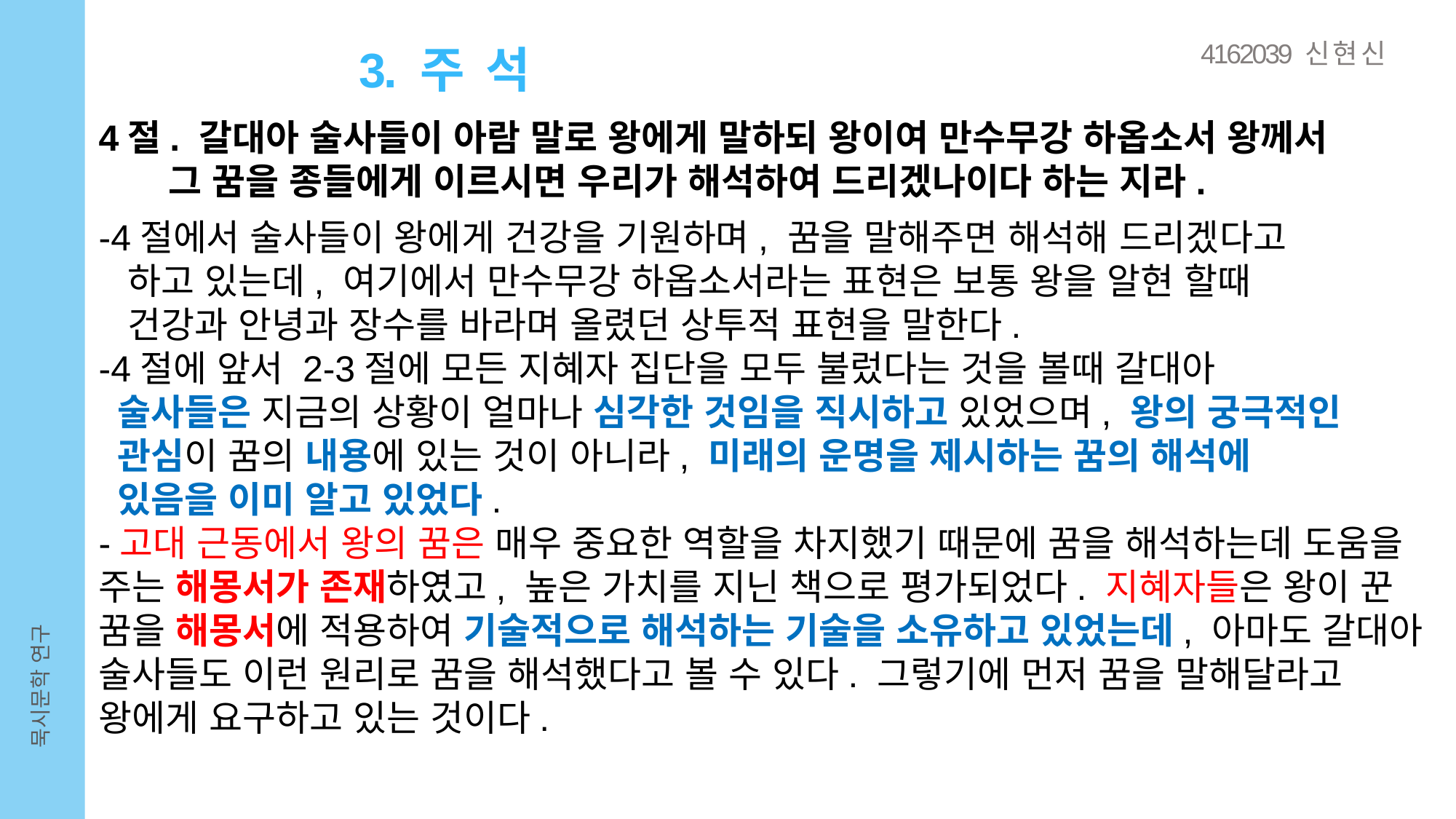

4162039 신 현 신
3. 주  석
4절. 갈대아 술사들이 아람 말로 왕에게 말하되 왕이여 만수무강 하옵소서 왕께서
      그 꿈을 종들에게 이르시면 우리가 해석하여 드리겠나이다 하는 지라.

-4절에서 술사들이 왕에게 건강을 기원하며, 꿈을 말해주면 해석해 드리겠다고
  하고 있는데, 여기에서 만수무강 하옵소서라는 표현은 보통 왕을 알현 할때
  건강과 안녕과 장수를 바라며 올렸던 상투적 표현을 말한다.
-4절에 앞서 2-3절에 모든 지혜자 집단을 모두 불렀다는 것을 볼때 갈대아
 술사들은 지금의 상황이 얼마나 심각한 것임을 직시하고 있었으며, 왕의 궁극적인
 관심이 꿈의 내용에 있는 것이 아니라, 미래의 운명을 제시하는 꿈의 해석에
 있음을 이미 알고 있었다.
-고대 근동에서 왕의 꿈은 매우 중요한 역할을 차지했기 때문에 꿈을 해석하는데 도움을 주는 해몽서가 존재하였고, 높은 가치를 지닌 책으로 평가되었다. 지혜자들은 왕이 꾼 꿈을 해몽서에 적용하여 기술적으로 해석하는 기술을 소유하고 있었는데, 아마도 갈대아 술사들도 이런 원리로 꿈을 해석했다고 볼 수 있다. 그렇기에 먼저 꿈을 말해달라고 왕에게 요구하고 있는 것이다.
묵시문학 연구